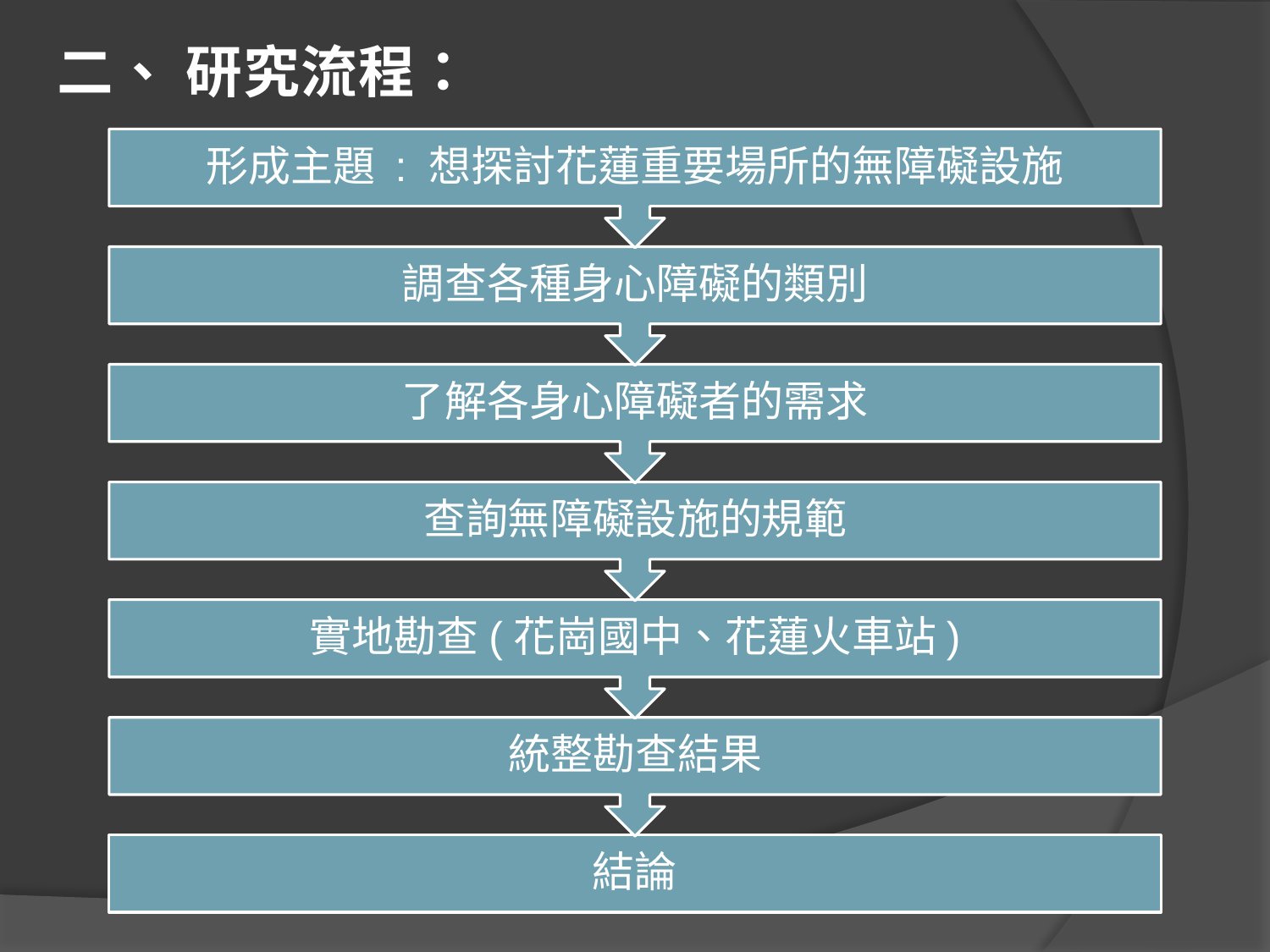

二、 研究流程：
結論
統整勘查結果
實地勘查(花崗國中、花蓮火車站)
查詢無障礙設施的規範
了解各身心障礙者的需求
調查各種身心障礙的類別
形成主題 : 想探討花蓮重要場所的無障礙設施